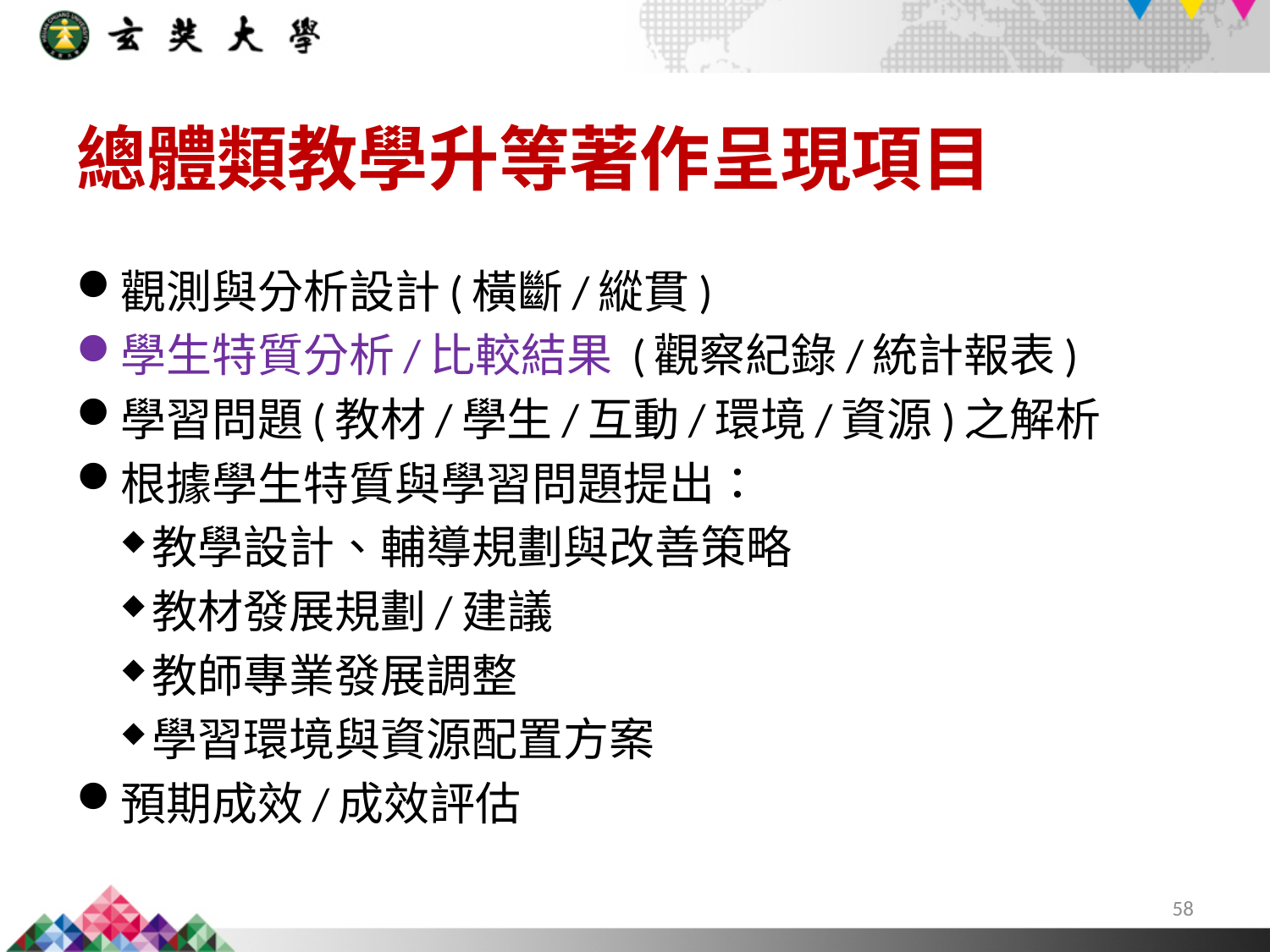

總體類教學升等著作呈現項目
觀測與分析設計(橫斷/縱貫)
學生特質分析/比較結果 (觀察紀錄/統計報表)
學習問題(教材/學生/互動/環境/資源)之解析
根據學生特質與學習問題提出：
教學設計、輔導規劃與改善策略
教材發展規劃/建議
教師專業發展調整
學習環境與資源配置方案
預期成效/成效評估
58